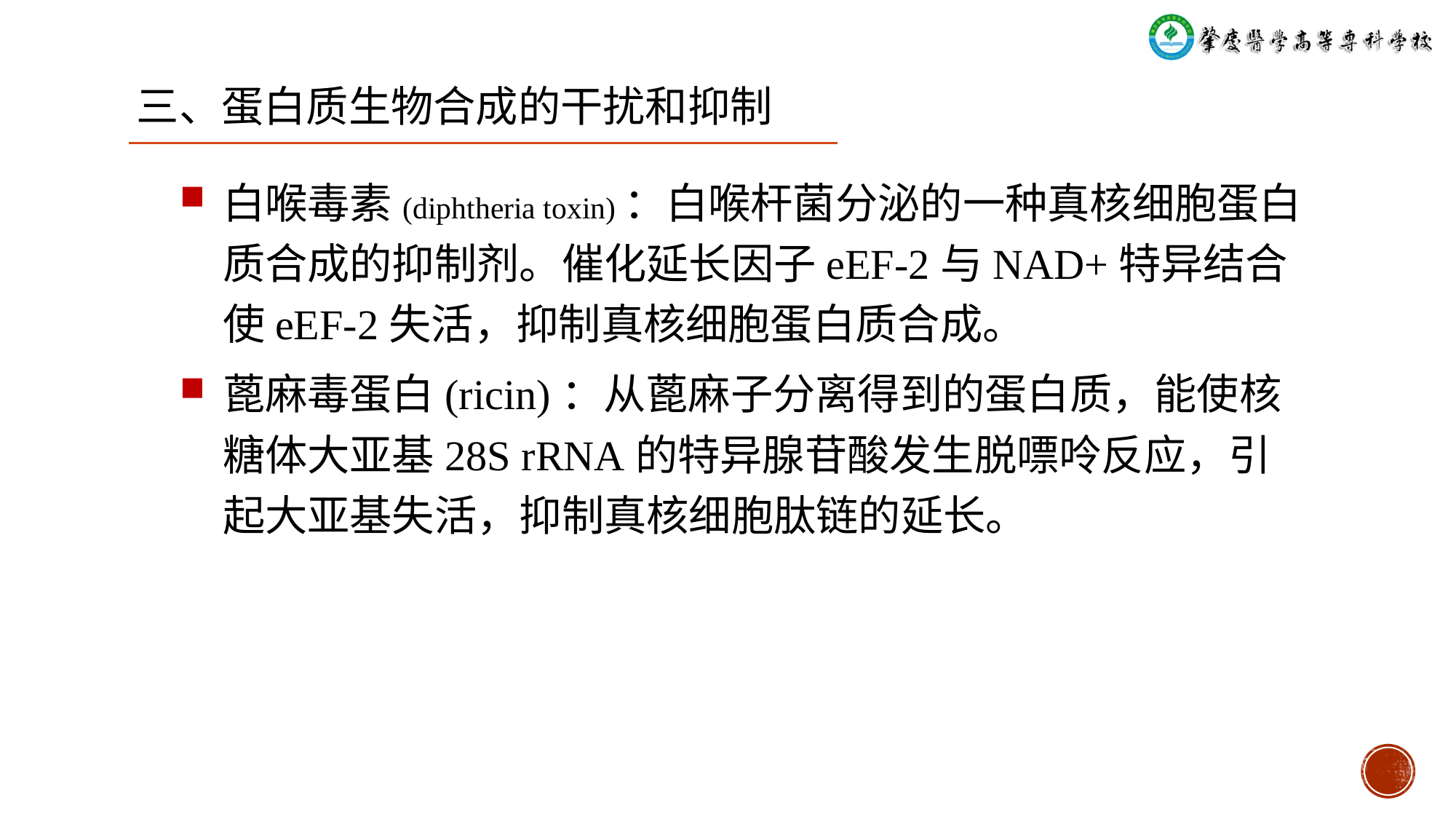

三、蛋白质生物合成的干扰和抑制
白喉毒素(diphtheria toxin)：白喉杆菌分泌的一种真核细胞蛋白质合成的抑制剂。催化延长因子eEF-2与NAD+特异结合使eEF-2失活，抑制真核细胞蛋白质合成。
蓖麻毒蛋白(ricin)：从蓖麻子分离得到的蛋白质，能使核糖体大亚基28S rRNA的特异腺苷酸发生脱嘌呤反应，引起大亚基失活，抑制真核细胞肽链的延长。